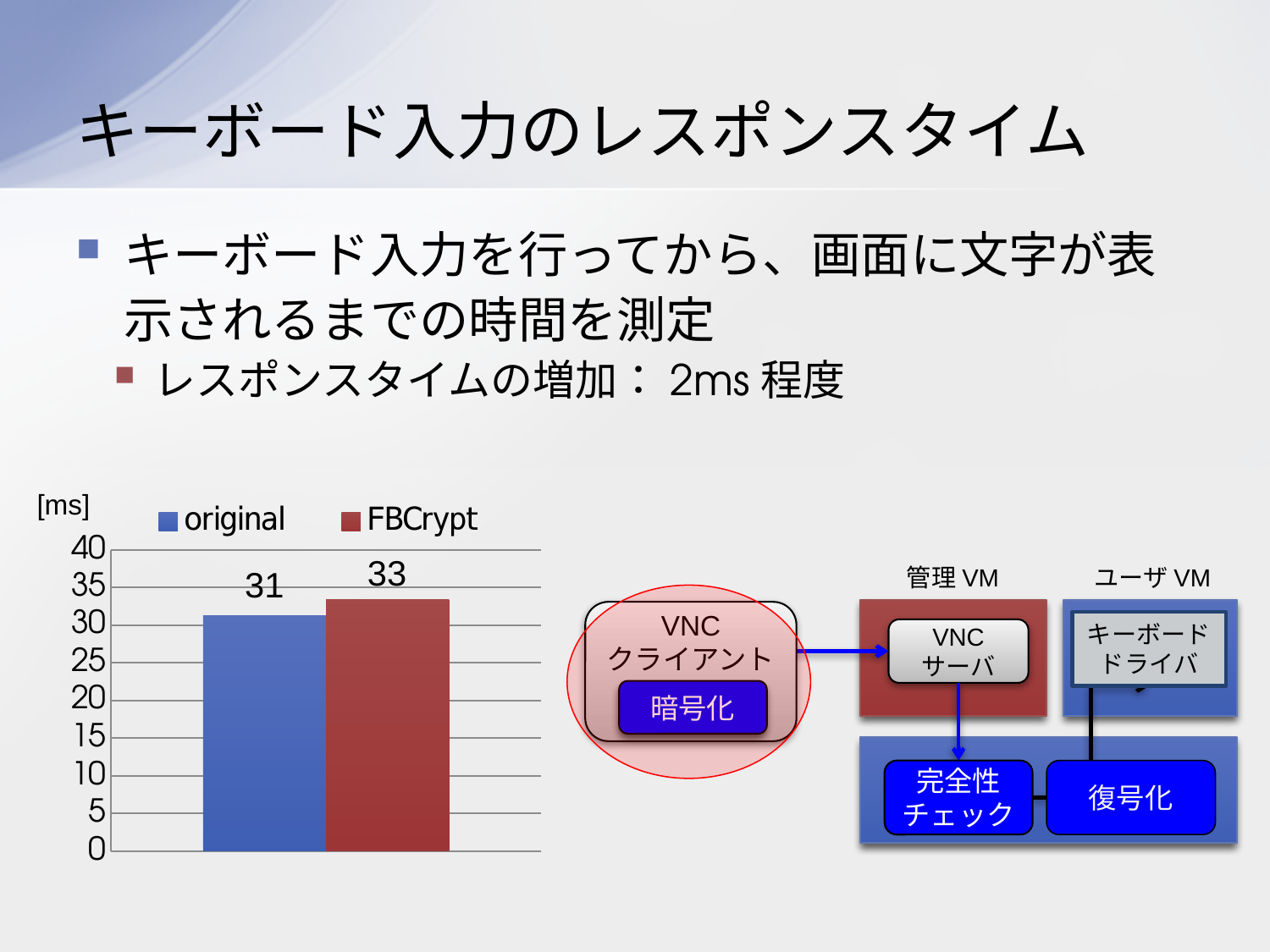

# キーボード入力のレスポンスタイム
キーボード入力を行ってから、画面に文字が表示されるまでの時間を測定
レスポンスタイムの増加：2ms程度

### Chart

| Category | original | FBCrypt |
|---|---|---|
| HVM | 31.24 | 33.4 |
[ms]
33
31
管理VM

VNC
サーバ
ユーザVM

VNC
クライアント
暗号化

完全性チェック
復号化
キーボード
ドライバ